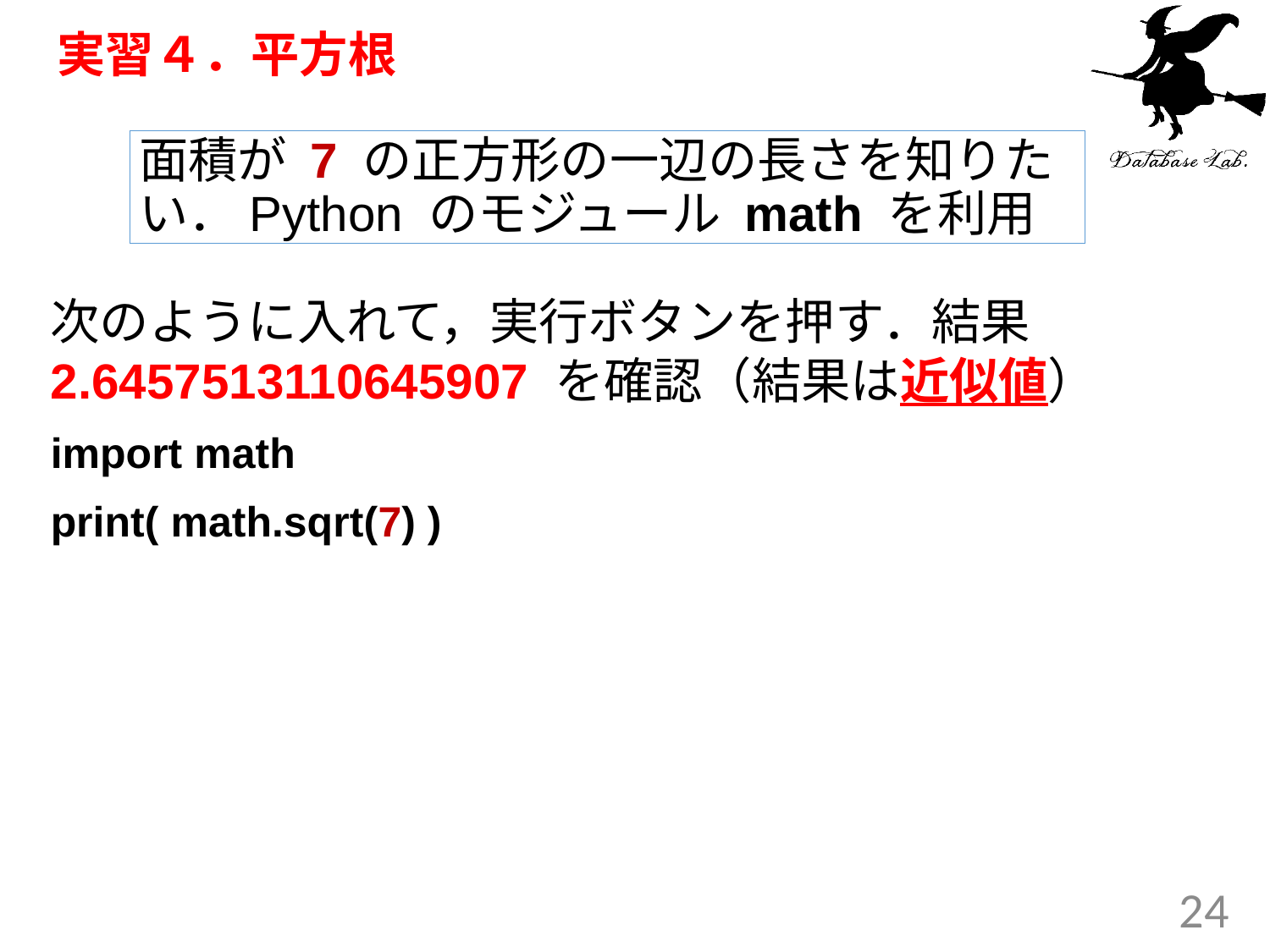

# 実習４．平方根
面積が 7 の正方形の一辺の長さを知りたい．Python のモジュール math を利用

次のように入れて，実行ボタンを押す．結果 2.6457513110645907 を確認（結果は近似値）
import math
print( math.sqrt(7) )
24